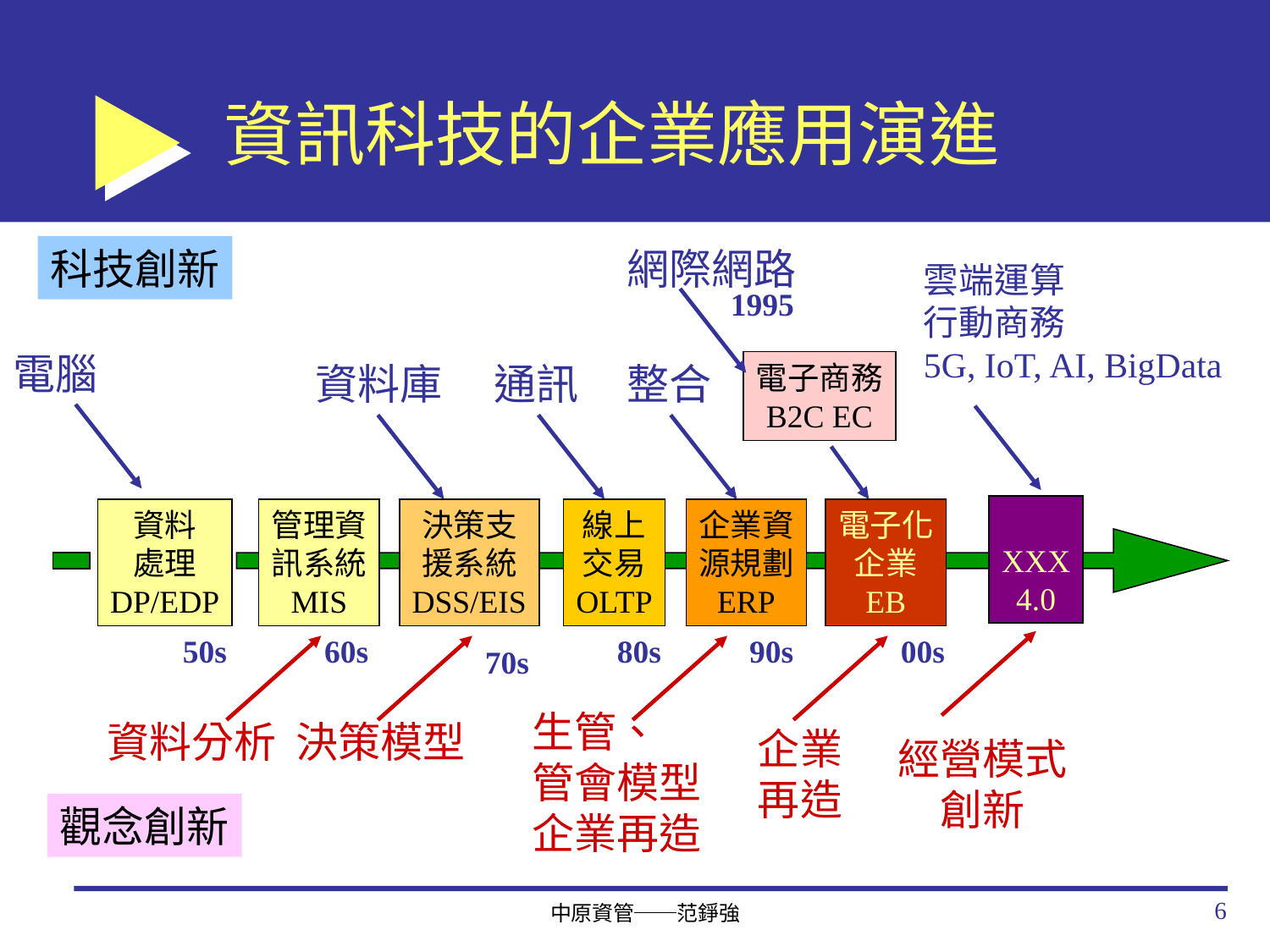

# 資訊科技的企業應用演進
科技創新
網際網路
雲端運算
行動商務
5G, IoT, AI, BigData
1995

電腦
資料庫
通訊
整合
電子商務
B2C EC

XXX
4.0
資料
處理
DP/EDP
管理資
訊系統
MIS
決策支
援系統
DSS/EIS
線上
交易
OLTP
企業資
源規劃
ERP
電子化
企業
EB

50s
60s
80s
90s
00s

70s

生管、
管會模型
企業再造
資料分析
決策模型
企業
再造
經營模式
創新
觀念創新
6